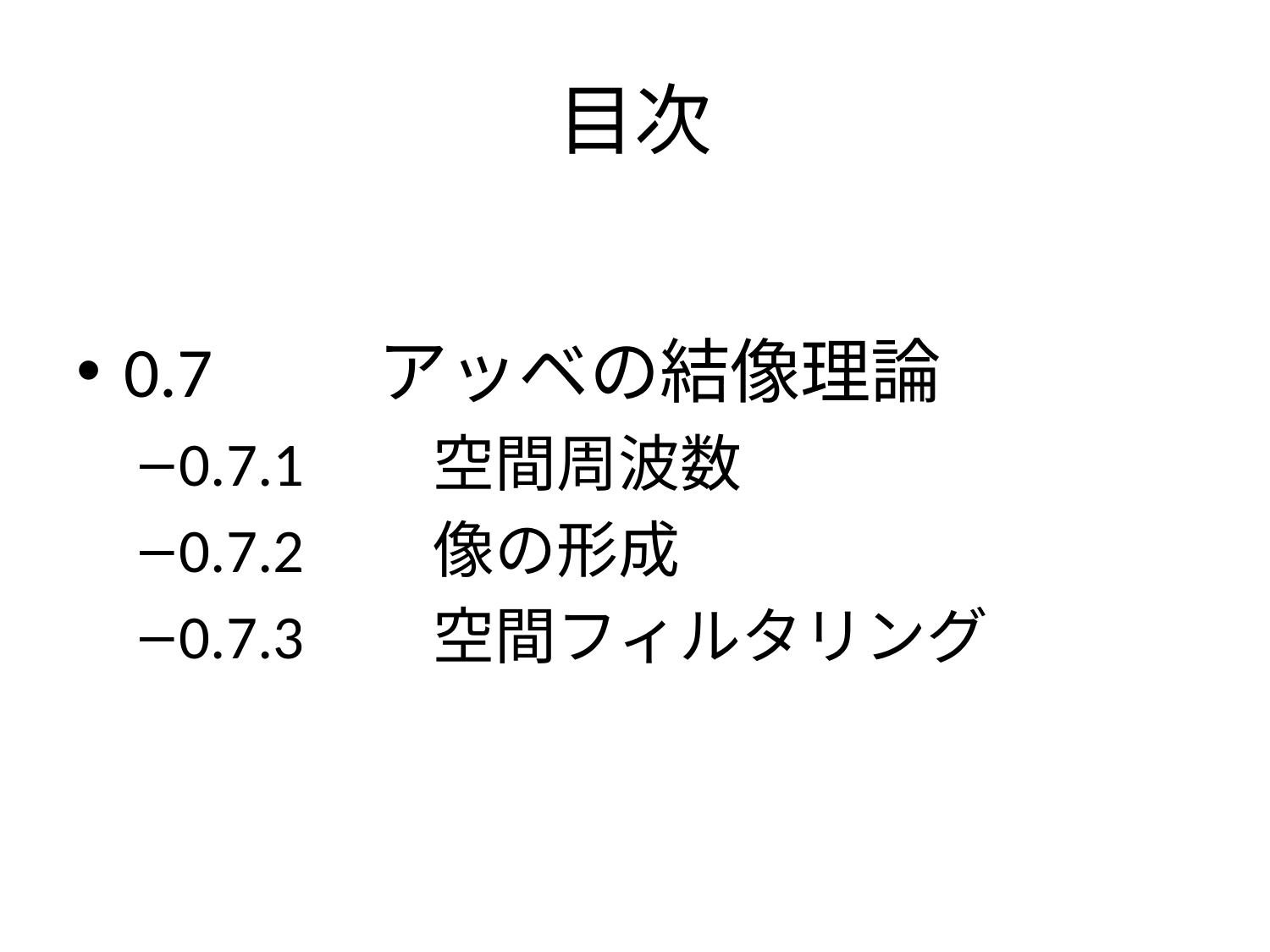

# 目次

0.7		アッベの結像理論
0.7.1		空間周波数
0.7.2		像の形成
0.7.3		空間フィルタリング